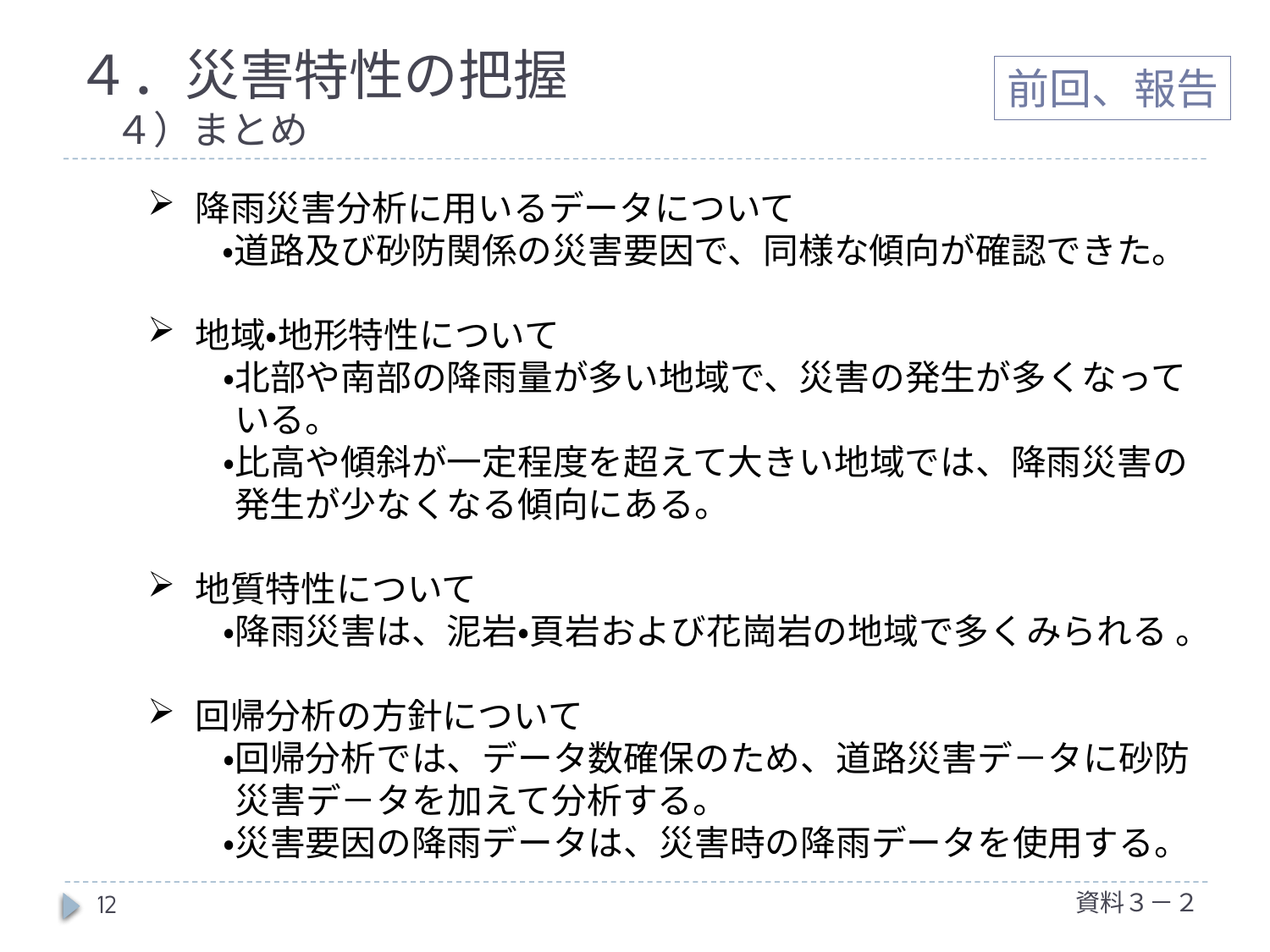

４．災害特性の把握
　４）まとめ
前回、報告
降雨災害分析に用いるデータについて
・道路及び砂防関係の災害要因で、同様な傾向が確認できた。

地域・地形特性について
・北部や南部の降雨量が多い地域で、災害の発生が多くなっている。
・比高や傾斜が一定程度を超えて大きい地域では、降雨災害の発生が少なくなる傾向にある。

地質特性について
・降雨災害は、泥岩・頁岩および花崗岩の地域で多くみられる 。

回帰分析の方針について
・回帰分析では、データ数確保のため、道路災害デ－タに砂防災害デ－タを加えて分析する。
・災害要因の降雨データは、災害時の降雨データを使用する。
資料３－２
12